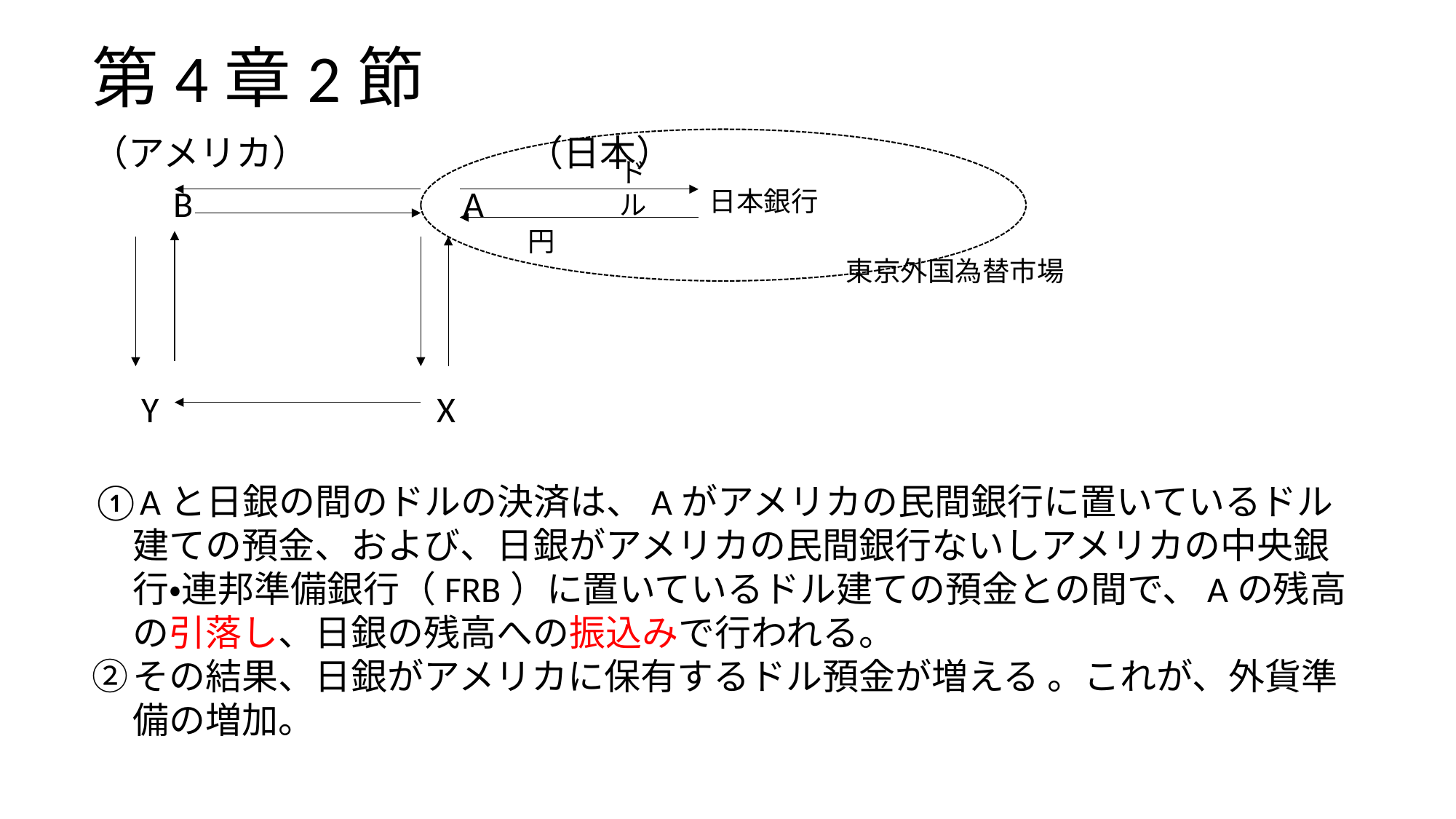

# 第4章2節
（アメリカ）　　　　　　（日本）
　　B                                 A

      Y                                  X

ドル
日本銀行
円
東京外国為替市場
Aと日銀の間のドルの決済は、Aがアメリカの民間銀行に置いているドル建ての預金、および、日銀がアメリカの民間銀行ないしアメリカの中央銀行・連邦準備銀行（FRB）に置いているドル建ての預金との間で、Aの残高の引落し、日銀の残高への振込みで行われる。
その結果、日銀がアメリカに保有するドル預金が増える 。これが、外貨準備の増加。